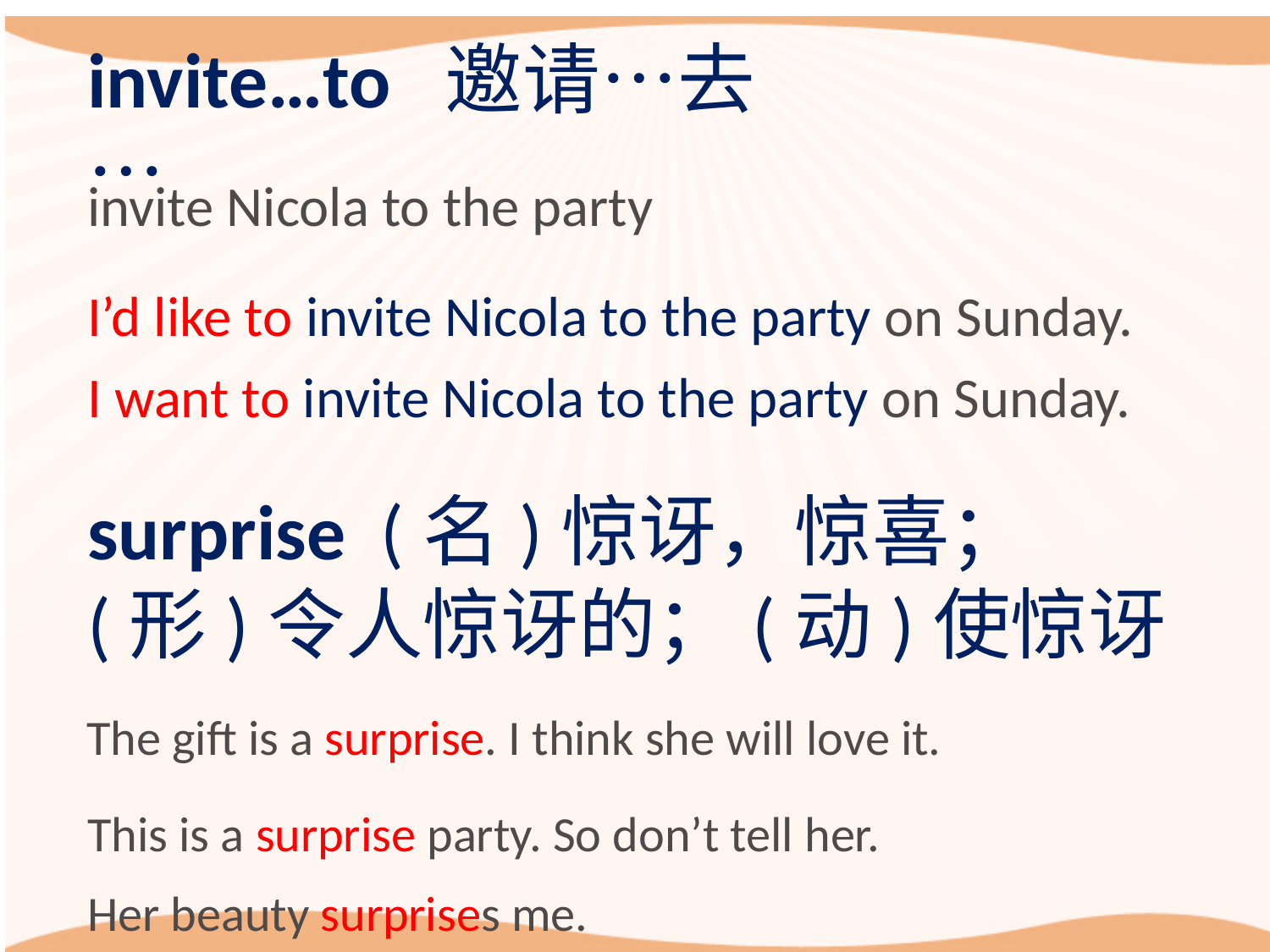

invite…to  邀请…去…
invite Nicola to the party
I’d like to invite Nicola to the party on Sunday.
I want to invite Nicola to the party on Sunday.
surprise  (名)惊讶，惊喜；
(形)令人惊讶的；(动)使惊讶
The gift is a surprise. I think she will love it.
This is a surprise party. So don’t tell her.
Her beauty surprises me.